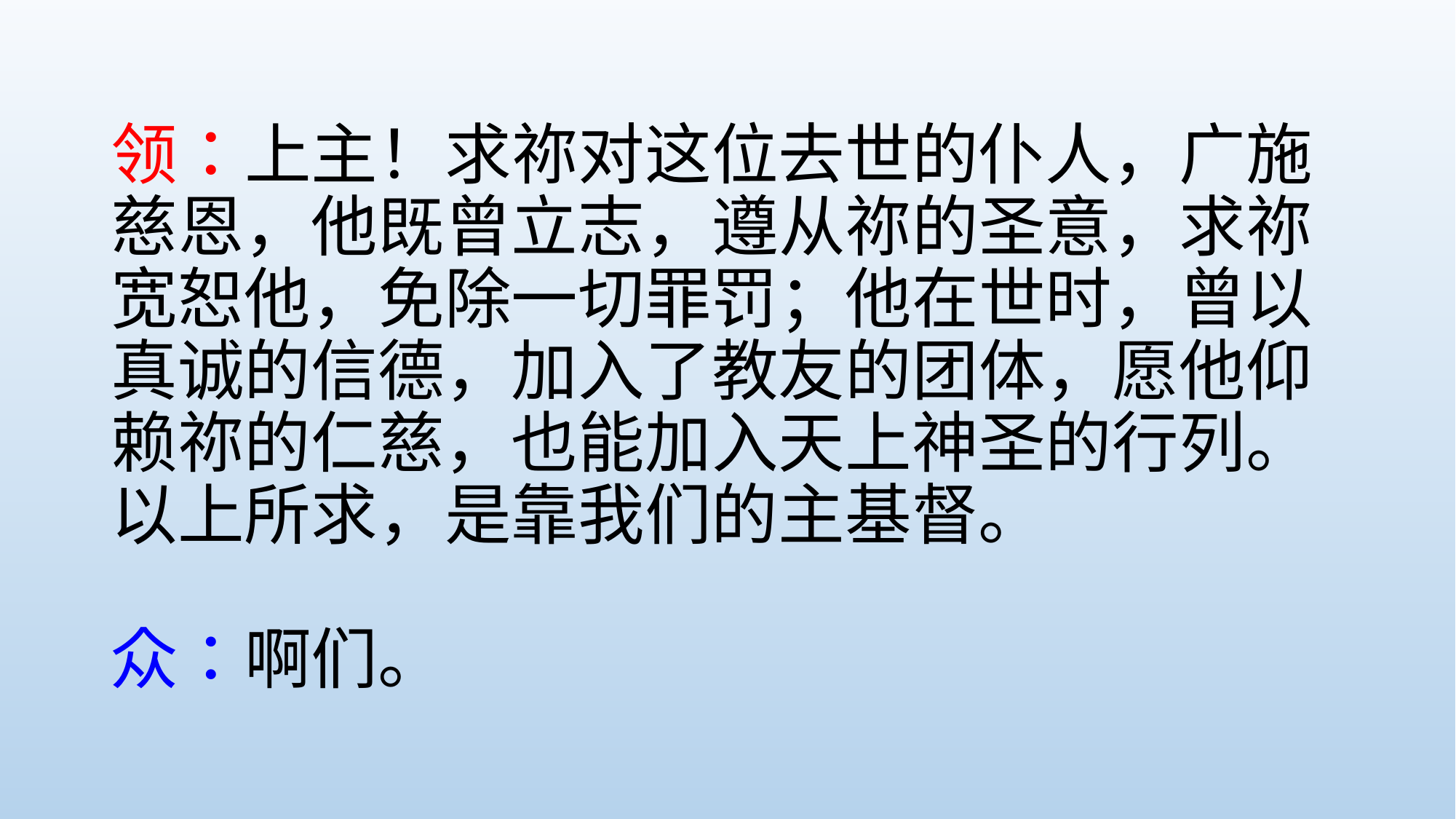

# 领：上主！求祢对这位去世的仆人，广施慈恩，他既曾立志，遵从祢的圣意，求祢宽恕他，免除一切罪罚；他在世时，曾以真诚的信德，加入了教友的团体，愿他仰赖祢的仁慈，也能加入天上神圣的行列。以上所求，是靠我们的主基督。 众：啊们。